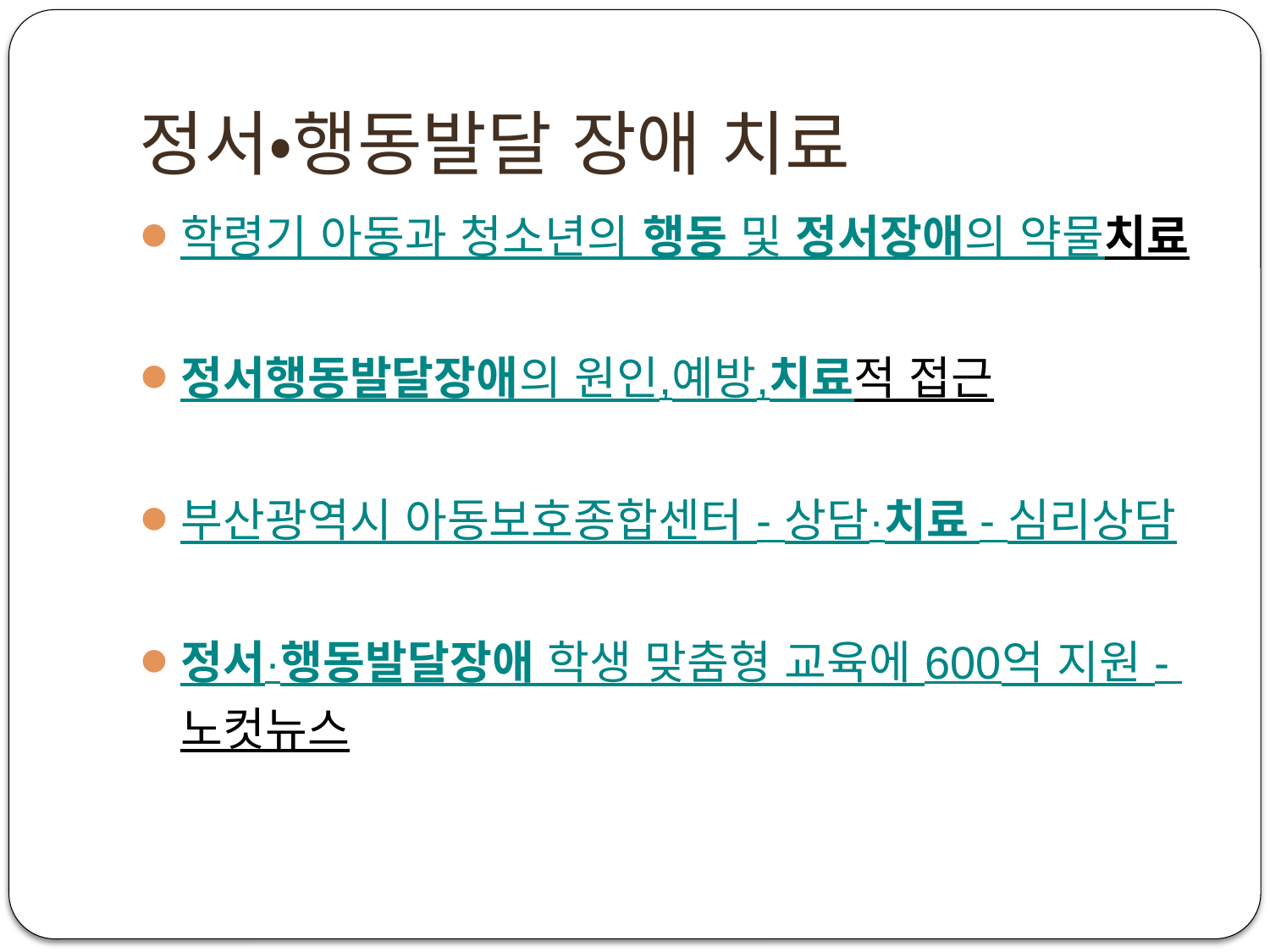

# 정서‧행동발달 장애 치료
학령기 아동과 청소년의 행동 및 정서장애의 약물치료

정서행동발달장애의 원인,예방,치료적 접근

부산광역시 아동보호종합센터 - 상담·치료 - 심리상담

정서·행동발달장애 학생 맞춤형 교육에 600억 지원 - 노컷뉴스